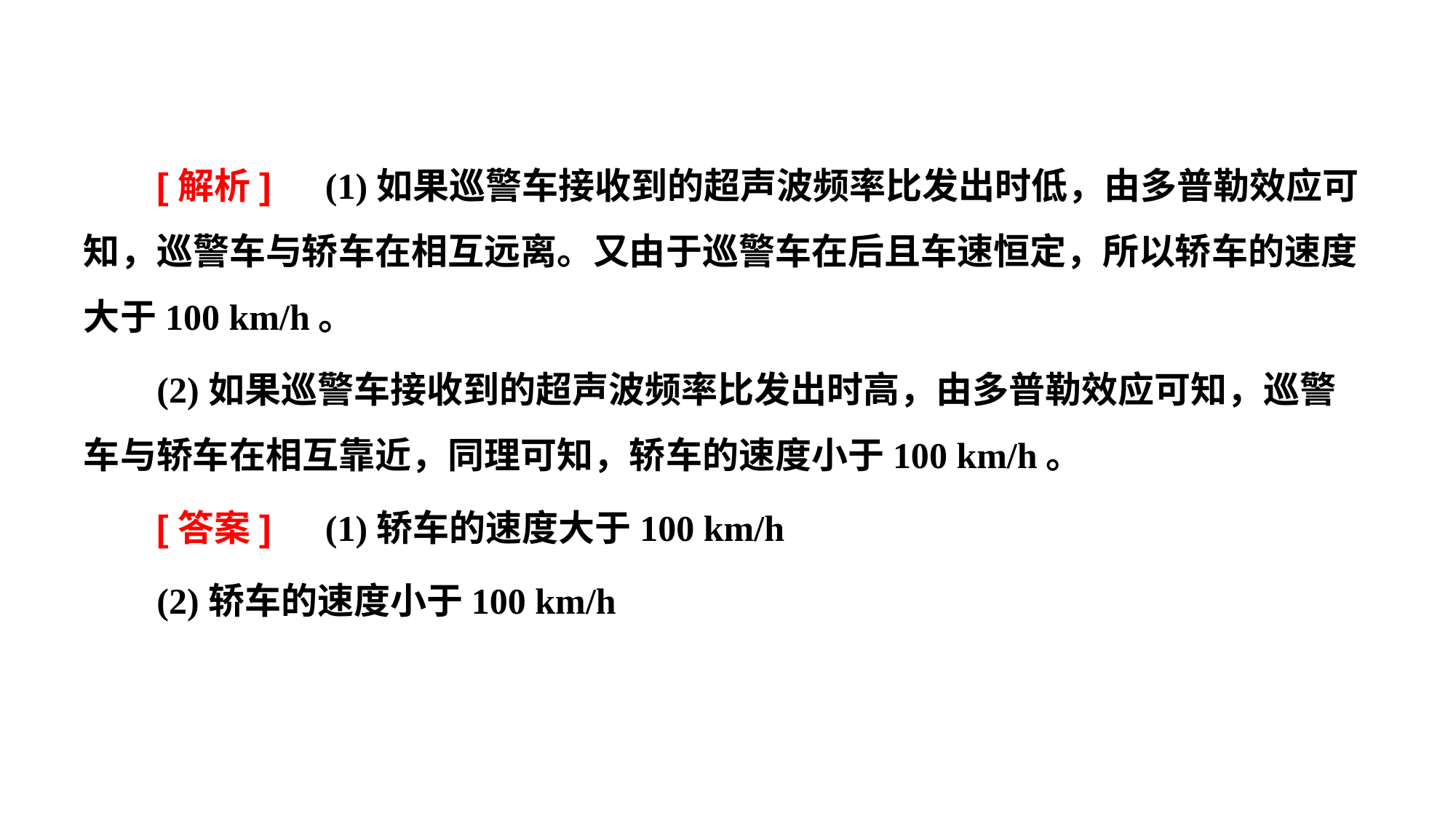

[解析]　(1)如果巡警车接收到的超声波频率比发出时低，由多普勒效应可知，巡警车与轿车在相互远离。又由于巡警车在后且车速恒定，所以轿车的速度大于100 km/h。
(2)如果巡警车接收到的超声波频率比发出时高，由多普勒效应可知，巡警车与轿车在相互靠近，同理可知，轿车的速度小于100 km/h。
[答案]　(1)轿车的速度大于100 km/h
(2)轿车的速度小于100 km/h